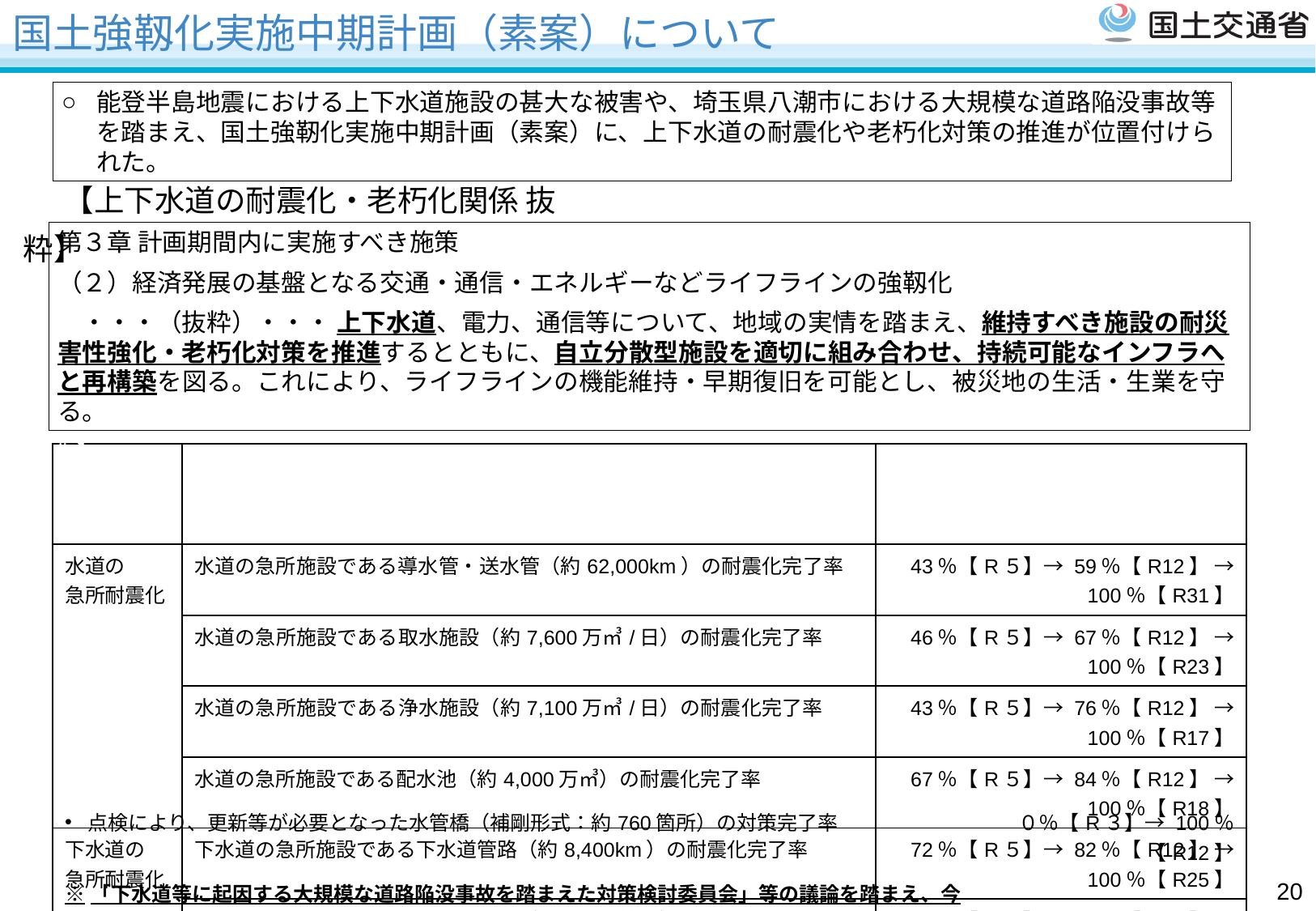

国土強靱化実施中期計画（素案）について
能登半島地震における上下水道施設の甚大な被害や、埼玉県八潮市における大規模な道路陥没事故等を踏まえ、国土強靭化実施中期計画（素案）に、上下水道の耐震化や老朽化対策の推進が位置付けられた。
　【上下水道の耐震化・老朽化関係 抜粋】
第３章 計画期間内に実施すべき施策
（２）経済発展の基盤となる交通・通信・エネルギーなどライフラインの強靱化
　・・・（抜粋）・・・ 上下水道、電力、通信等について、地域の実情を踏まえ、維持すべき施設の耐災害性強化・老朽化対策を推進するとともに、自立分散型施設を適切に組み合わせ、持続可能なインフラへと再構築を図る。これにより、ライフラインの機能維持・早期復旧を可能とし、被災地の生活・生業を守る。
| 【KPI : 上下水道施設の耐災害性強化】 |
| --- |
| 上下水道 一体耐震化 | 給水区域内かつ下水道処理区域内における重要施設（約25,000箇所）のうち、 接続する水道・下水道の管路等の両方が耐震化されている重要施設の割合 | 15％【R５】→ 34％【R12】 → 100％【R36】 |
| --- | --- | --- |
| 水道の 急所耐震化 | 水道の急所施設である導水管・送水管（約62,000km）の耐震化完了率 | 43％【R５】→ 59％【R12】 → 100％【R31】 |
|  | 水道の急所施設である取水施設（約7,600万㎥/日）の耐震化完了率 | 46％【R５】→ 67％【R12】 → 100％【R23】 |
|  | 水道の急所施設である浄水施設（約7,100万㎥/日）の耐震化完了率 | 43％【R５】→ 76％【R12】 → 100％【R17】 |
|  | 水道の急所施設である配水池（約4,000万㎥）の耐震化完了率 | 67％【R５】→ 84％【R12】 → 100％【R18】 |
| 下水道の 急所耐震化 | 下水道の急所施設である下水道管路（約8,400km）の耐震化完了率 | 72％【R５】→ 82％【R12】 → 100％【R25】 |
|  | 下水道の急所施設である下水処理場（約1,700箇所）の耐震化完了率 | 48％【R５】→ 62％【R12】 → 100％【R32】 |
|  | 下水道の急所施設であるポンプ場（約900箇所）の耐震化完了率 | 46％【R５】→ 65％【R12】 → 100％【R25】 |
| 【KPI : 上下水道施設の戦略的維持管理・更新】 |  |
| --- | --- |
| 点検により、更新等が必要となった水管橋（補剛形式：約760箇所）の対策完了率 | ０％【R３】→ 100％【R12】 |
| ※「下水道等に起因する大規模な道路陥没事故を踏まえた対策検討委員会」等の議論を踏まえ、今後検討 |  |
20